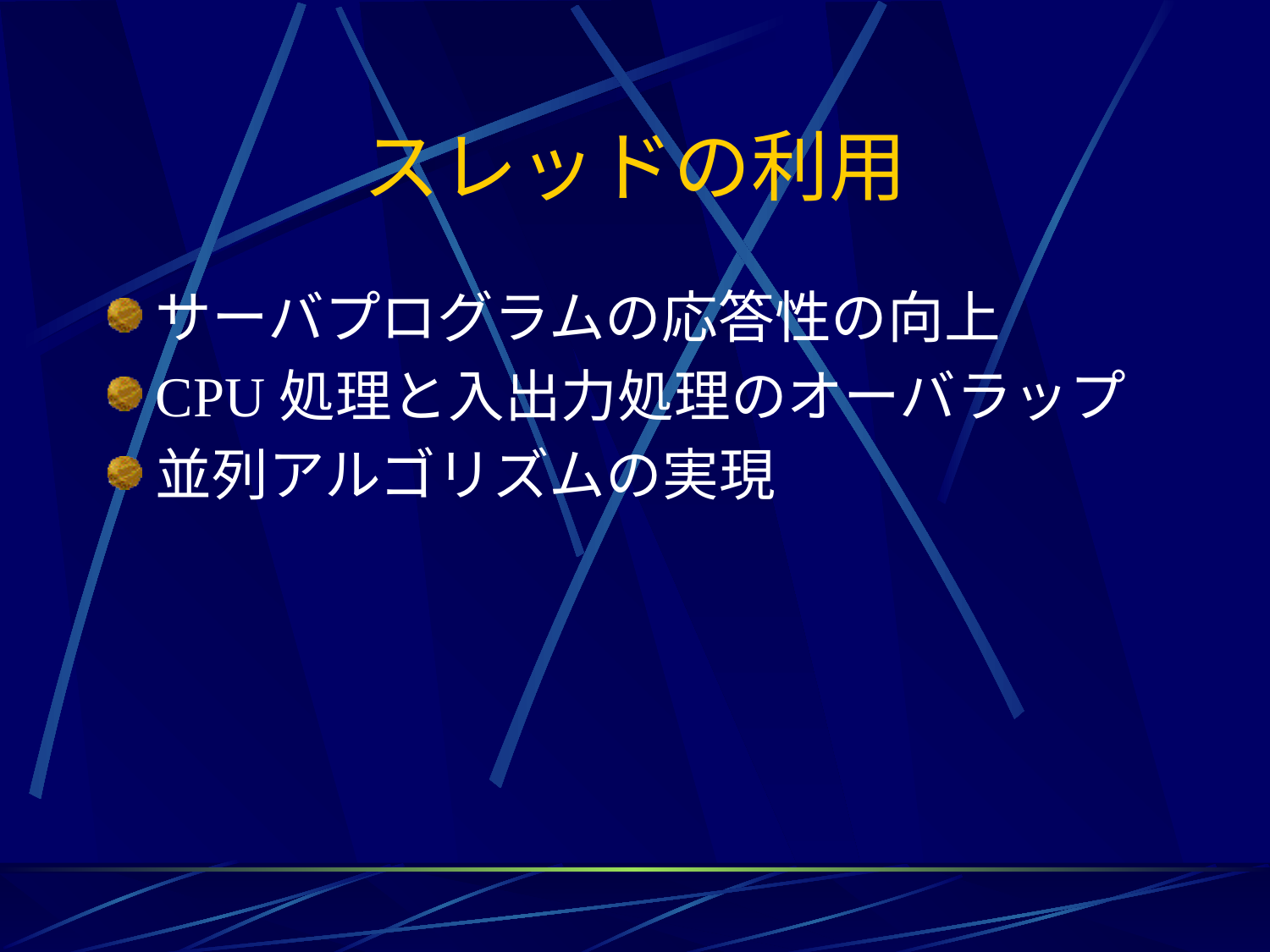

# スレッドの利用
サーバプログラムの応答性の向上
CPU処理と入出力処理のオーバラップ
並列アルゴリズムの実現